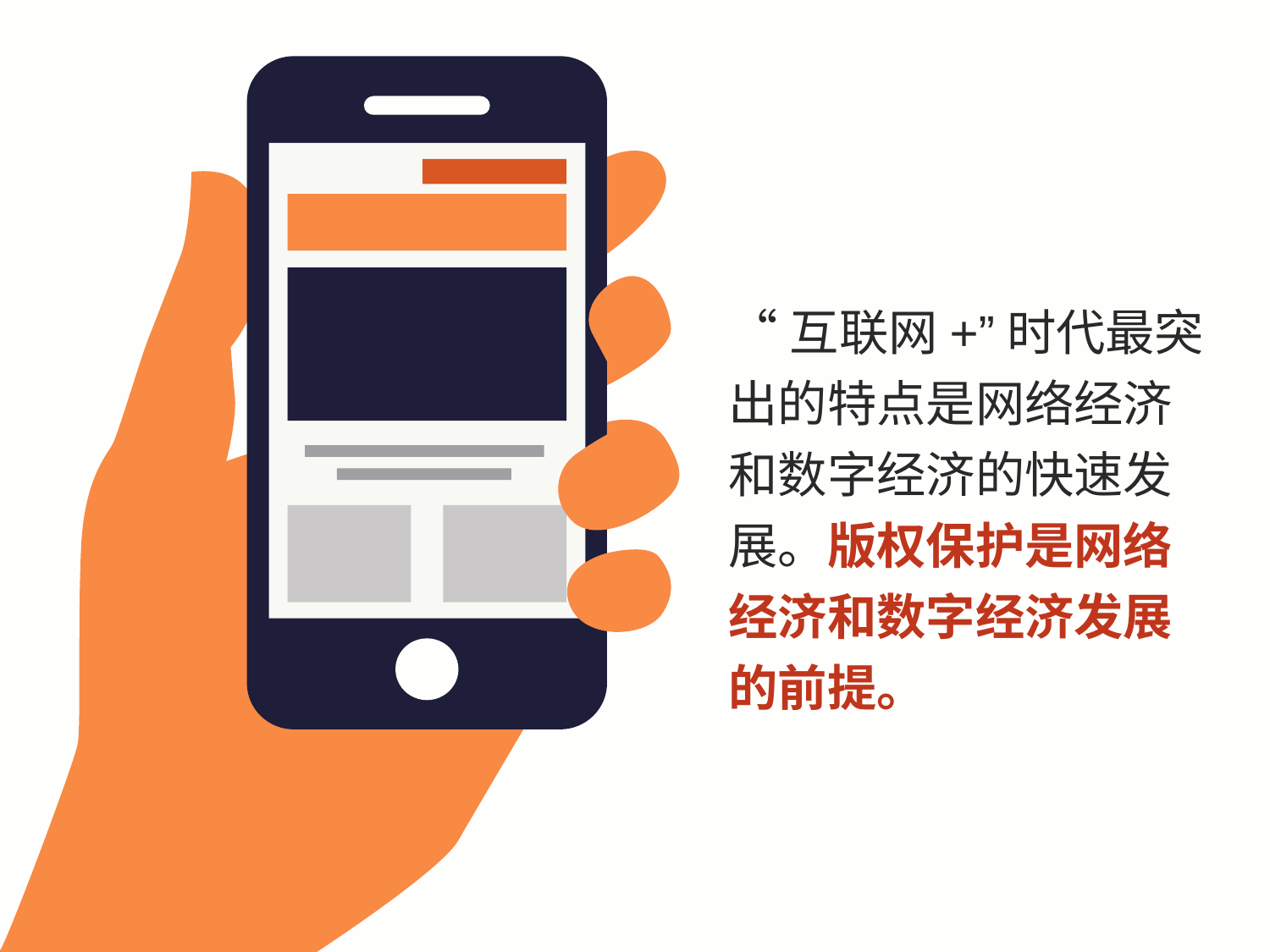

“互联网+”时代最突出的特点是网络经济和数字经济的快速发展。版权保护是网络经济和数字经济发展的前提。